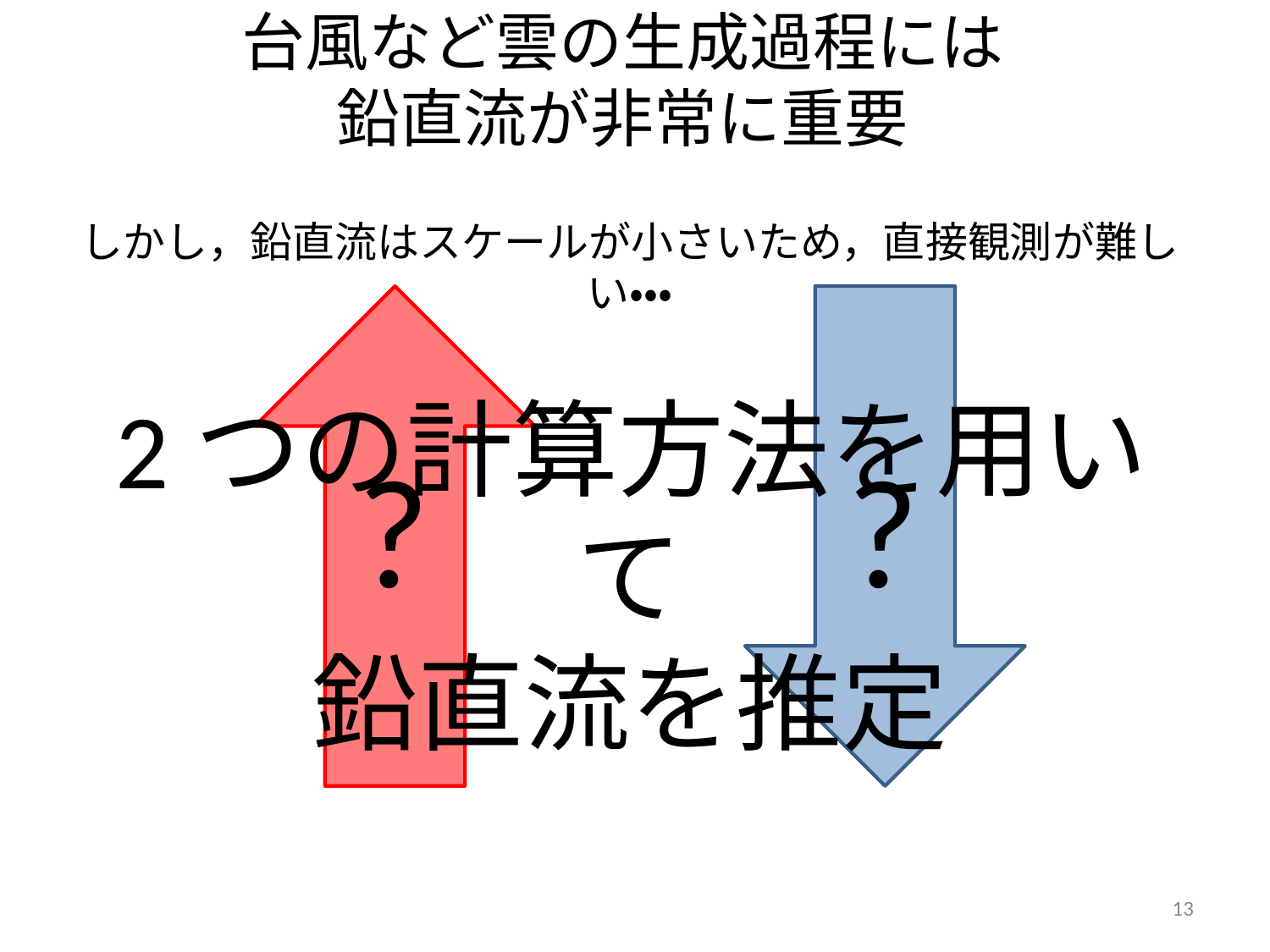

台風など雲の生成過程には
鉛直流が非常に重要
しかし，鉛直流はスケールが小さいため，直接観測が難しい・・・

2つの計算方法を用いて
鉛直流を推定
?
?
13